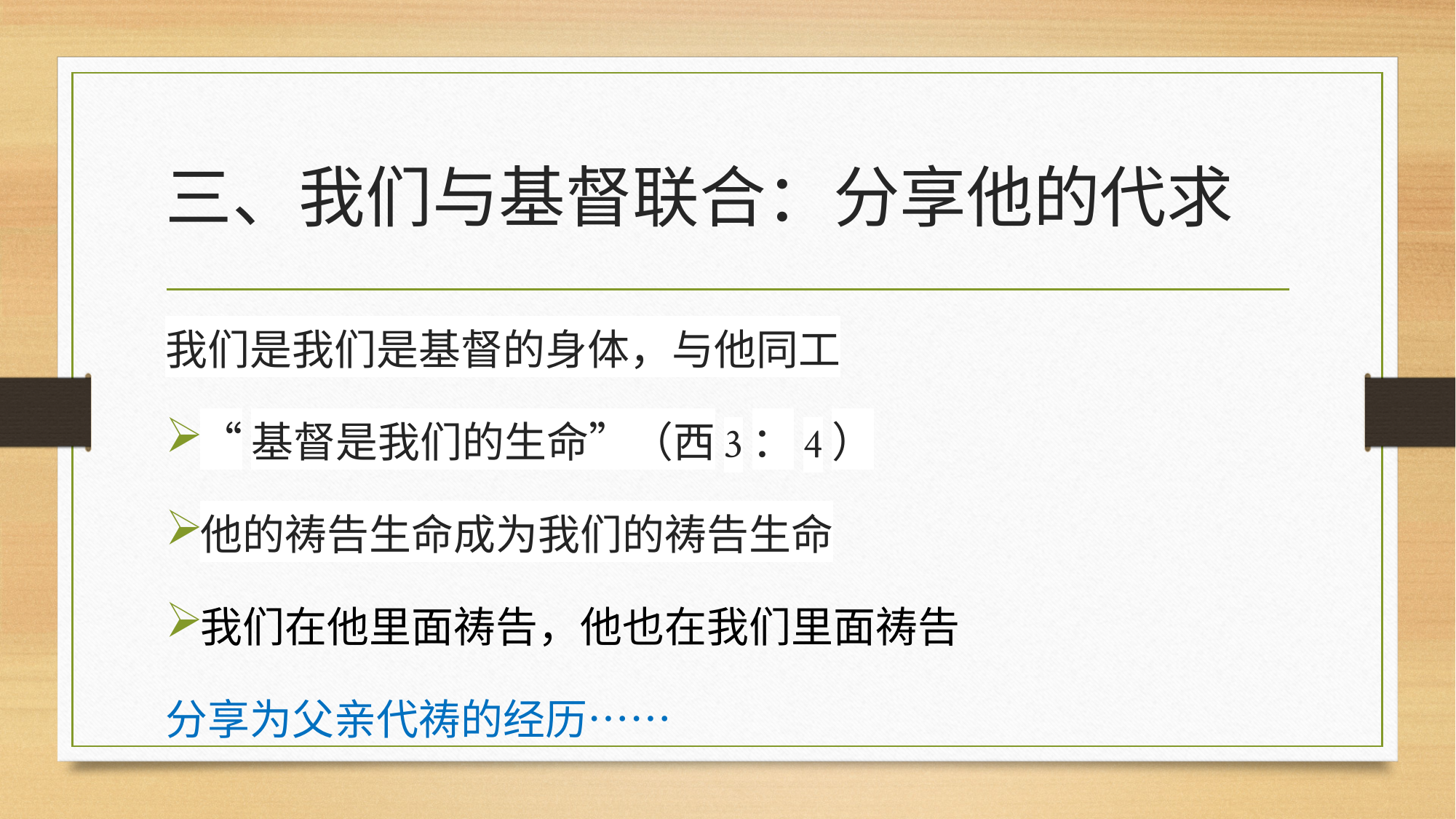

# 三、我们与基督联合：分享他的代求
我们是我们是基督的身体，与他同工
“基督是我们的生命”（西3：4）
他的祷告生命成为我们的祷告生命
我们在他里面祷告，他也在我们里面祷告
分享为父亲代祷的经历……